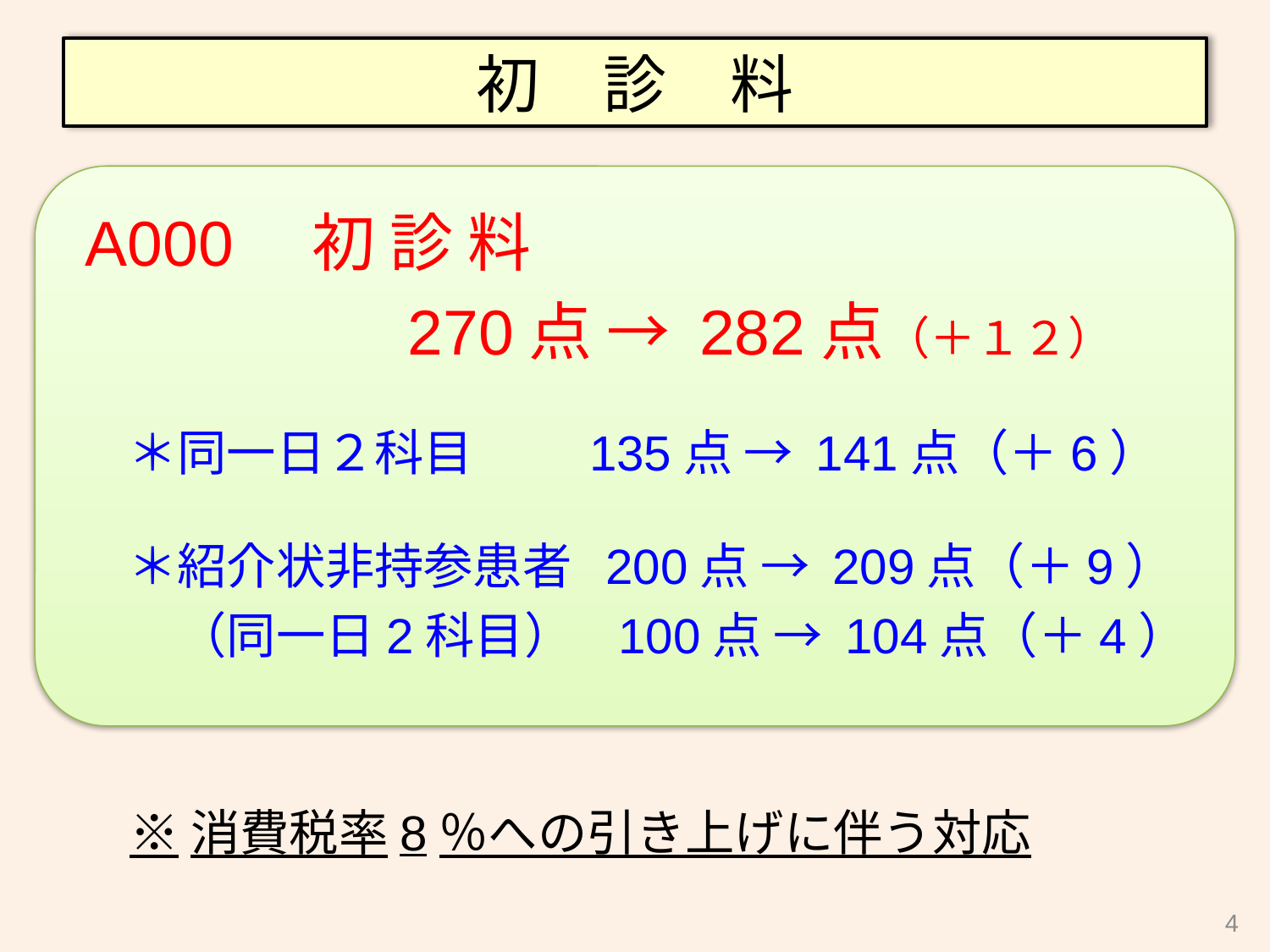

# 初　診　料

 A000　初 診 料
　　　　     270点 → 282点（＋１２）

　 ＊同一日２科目  　   135点 → 141点（＋6）

　 ＊紹介状非持参患者  200点 → 209点（＋9）
　　 （同一日2科目）   100点 → 104点（＋4）

※消費税率8％への引き上げに伴う対応
4